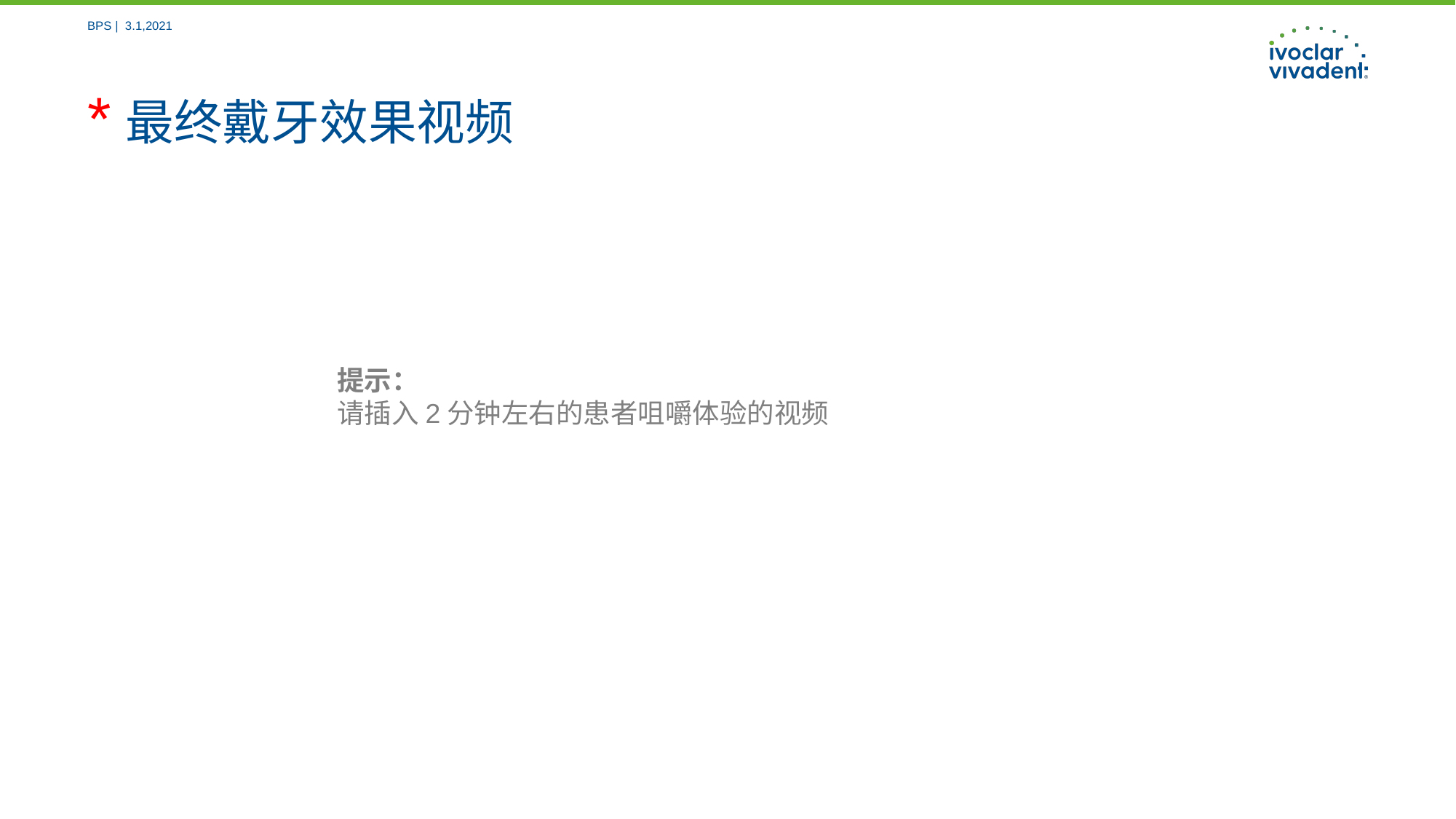

BPS |  3.1,2021
# *最终戴牙效果视频
提示：
请插入2分钟左右的患者咀嚼体验的视频